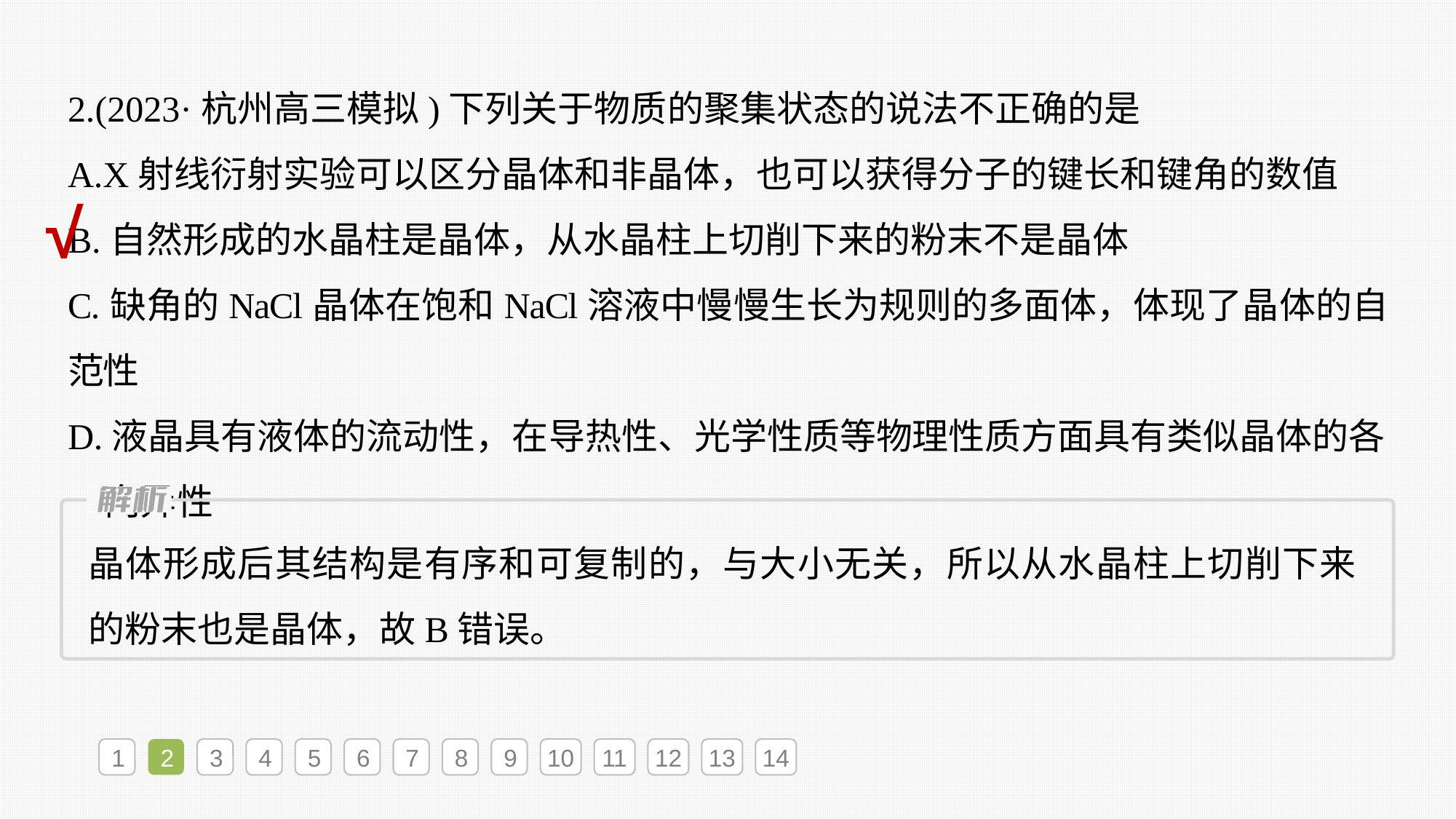

2.(2023·杭州高三模拟)下列关于物质的聚集状态的说法不正确的是
A.X射线衍射实验可以区分晶体和非晶体，也可以获得分子的键长和键角的数值
B.自然形成的水晶柱是晶体，从水晶柱上切削下来的粉末不是晶体
C.缺角的NaCl晶体在饱和NaCl溶液中慢慢生长为规则的多面体，体现了晶体的自范性
D.液晶具有液体的流动性，在导热性、光学性质等物理性质方面具有类似晶体的各
　向异性
√

晶体形成后其结构是有序和可复制的，与大小无关，所以从水晶柱上切削下来的粉末也是晶体，故B错误。
1
2
3
4
5
6
7
8
9
10
11
12
13
14